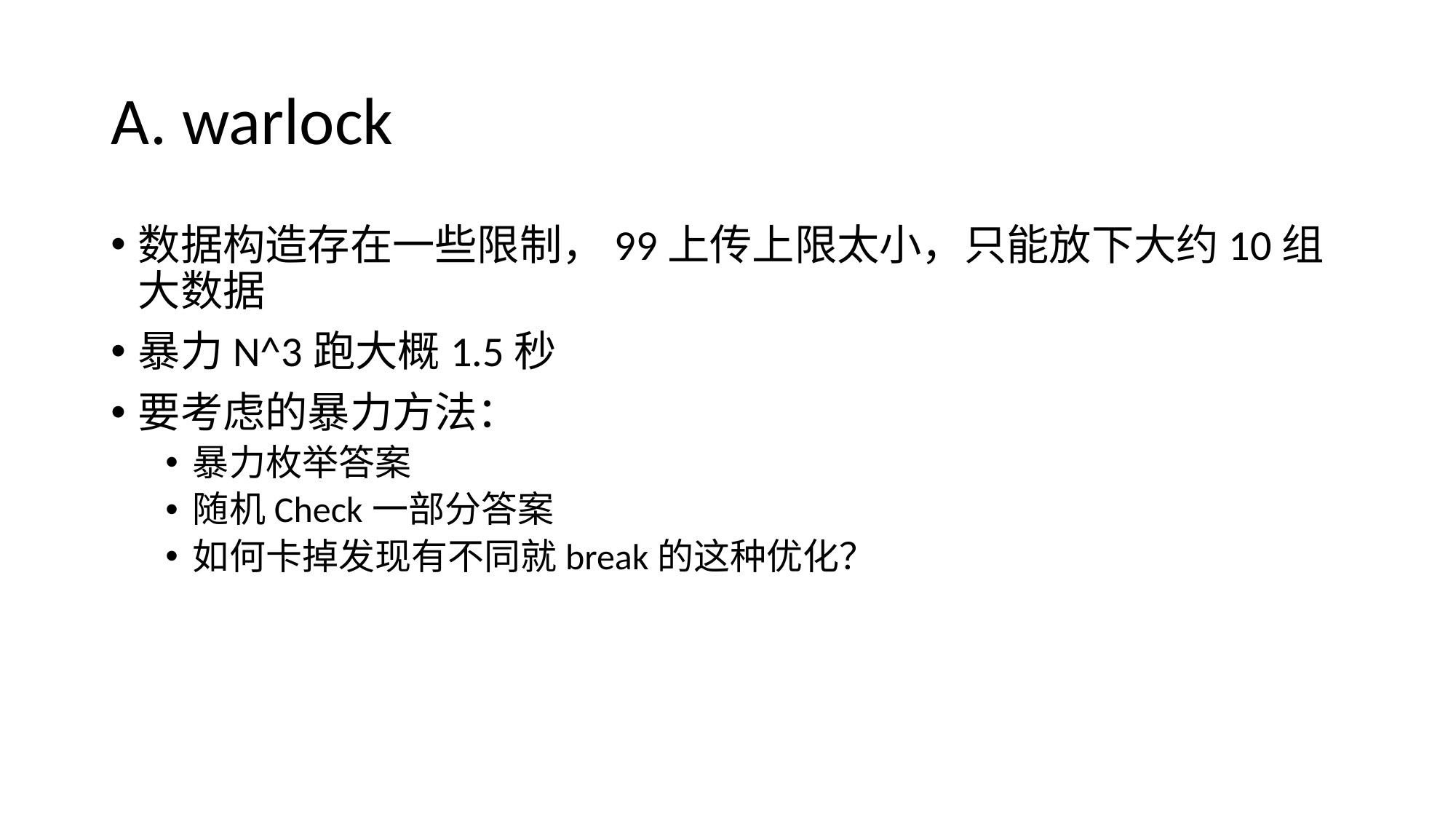

# A. warlock
数据构造存在一些限制，99上传上限太小，只能放下大约10组大数据
暴力N^3跑大概1.5秒
要考虑的暴力方法：
暴力枚举答案
随机Check一部分答案
如何卡掉发现有不同就break的这种优化？